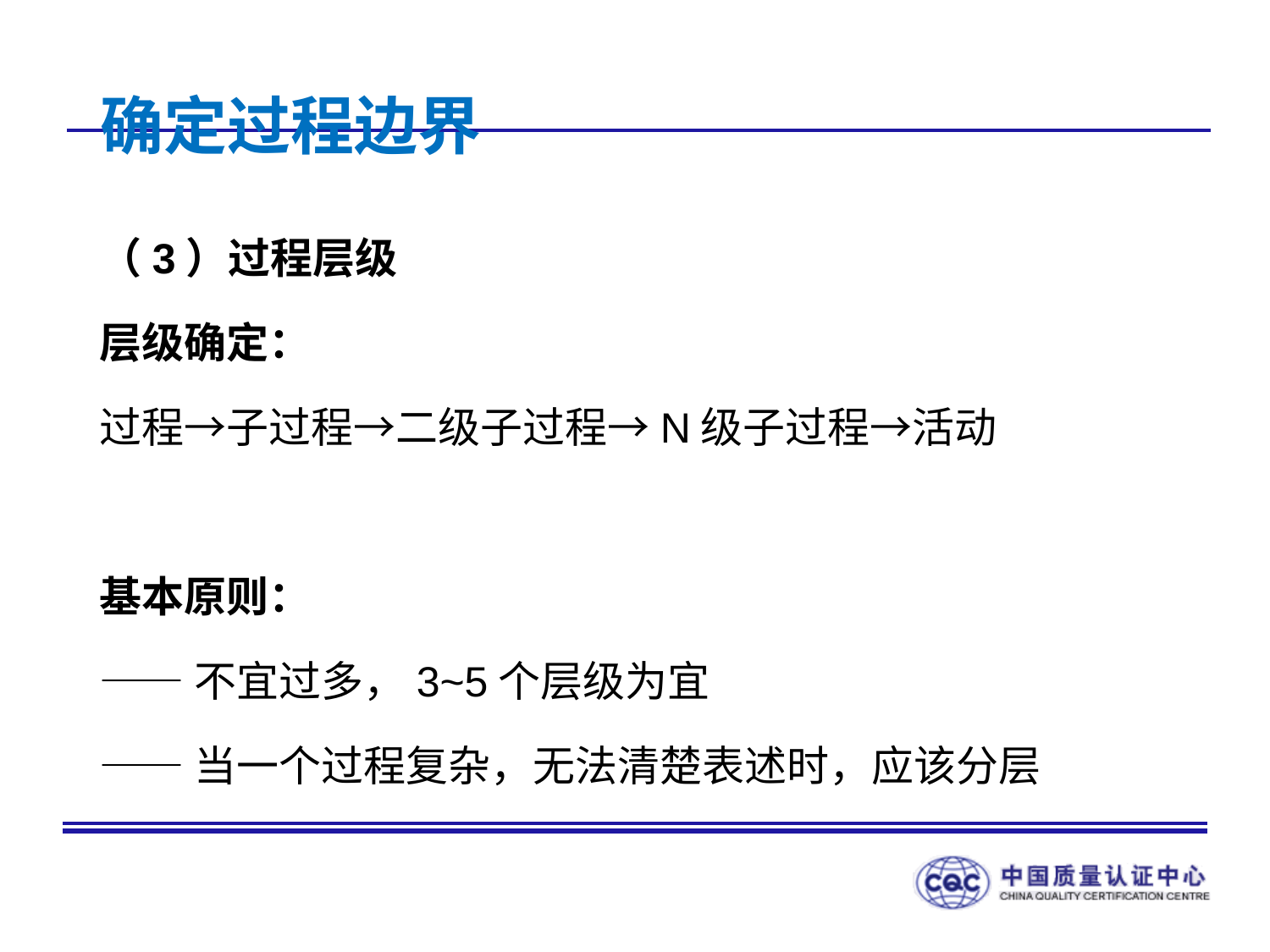

# 确定过程边界
（3）过程层级
层级确定：
过程→子过程→二级子过程→N级子过程→活动

基本原则：
——不宜过多，3~5个层级为宜
——当一个过程复杂，无法清楚表述时，应该分层